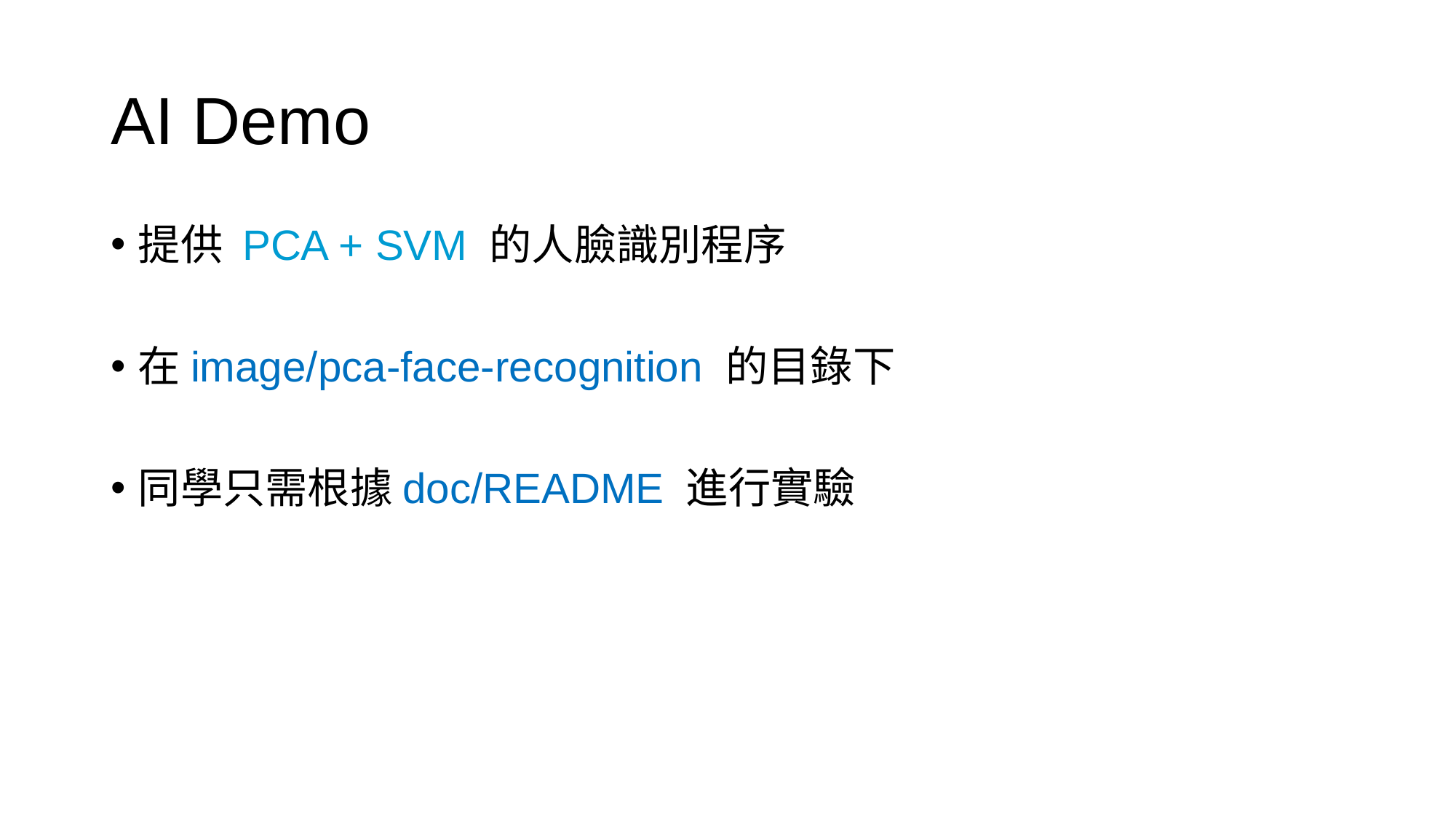

# AI Demo
提供 PCA + SVM 的人臉識別程序

在image/pca-face-recognition 的目錄下

同學只需根據doc/README 進行實驗